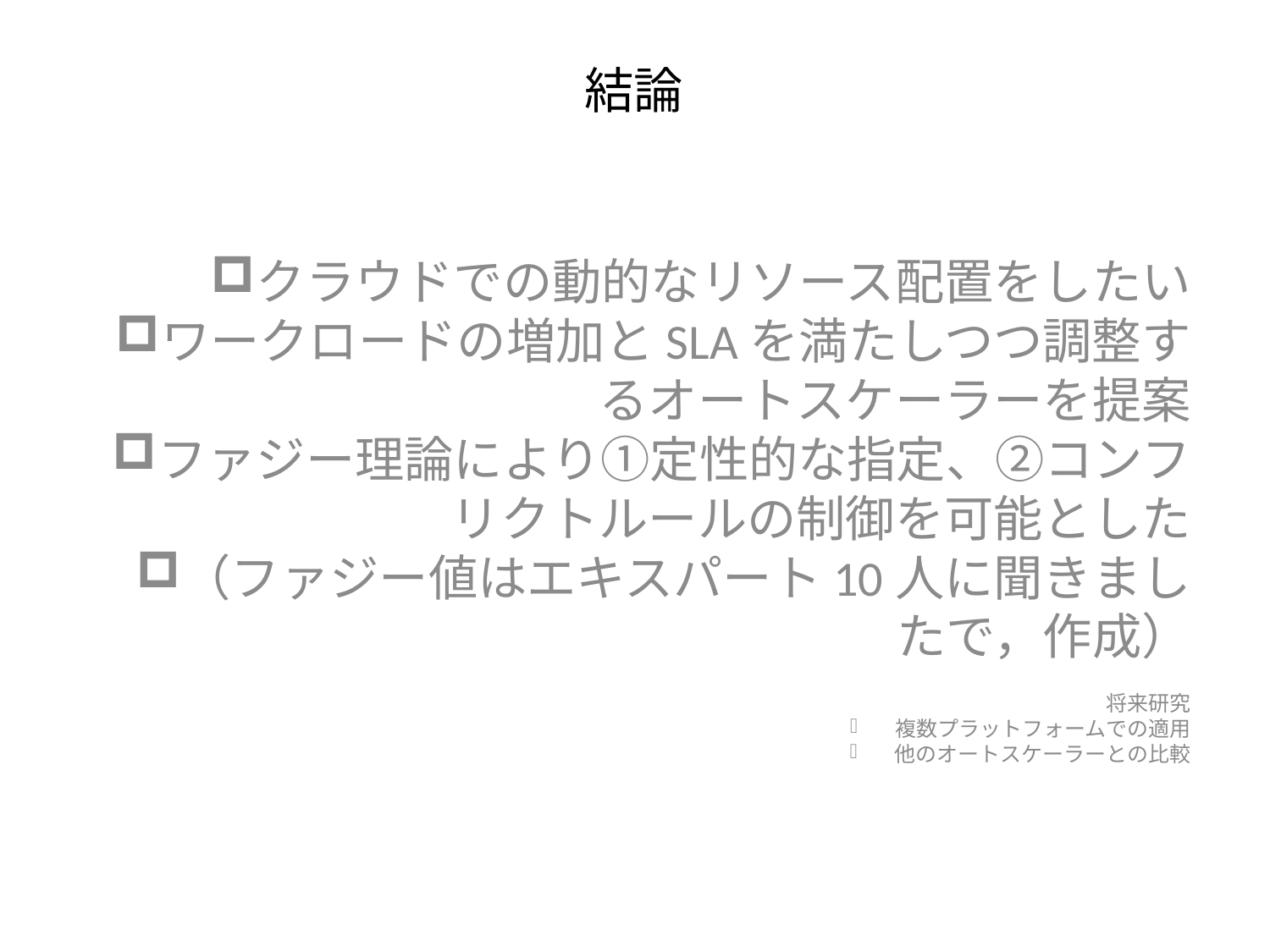

# 結論
クラウドでの動的なリソース配置をしたい
ワークロードの増加とSLAを満たしつつ調整するオートスケーラーを提案
ファジー理論により①定性的な指定、②コンフリクトルールの制御を可能とした
（ファジー値はエキスパート10人に聞きましたで，作成）

将来研究
複数プラットフォームでの適用
他のオートスケーラーとの比較